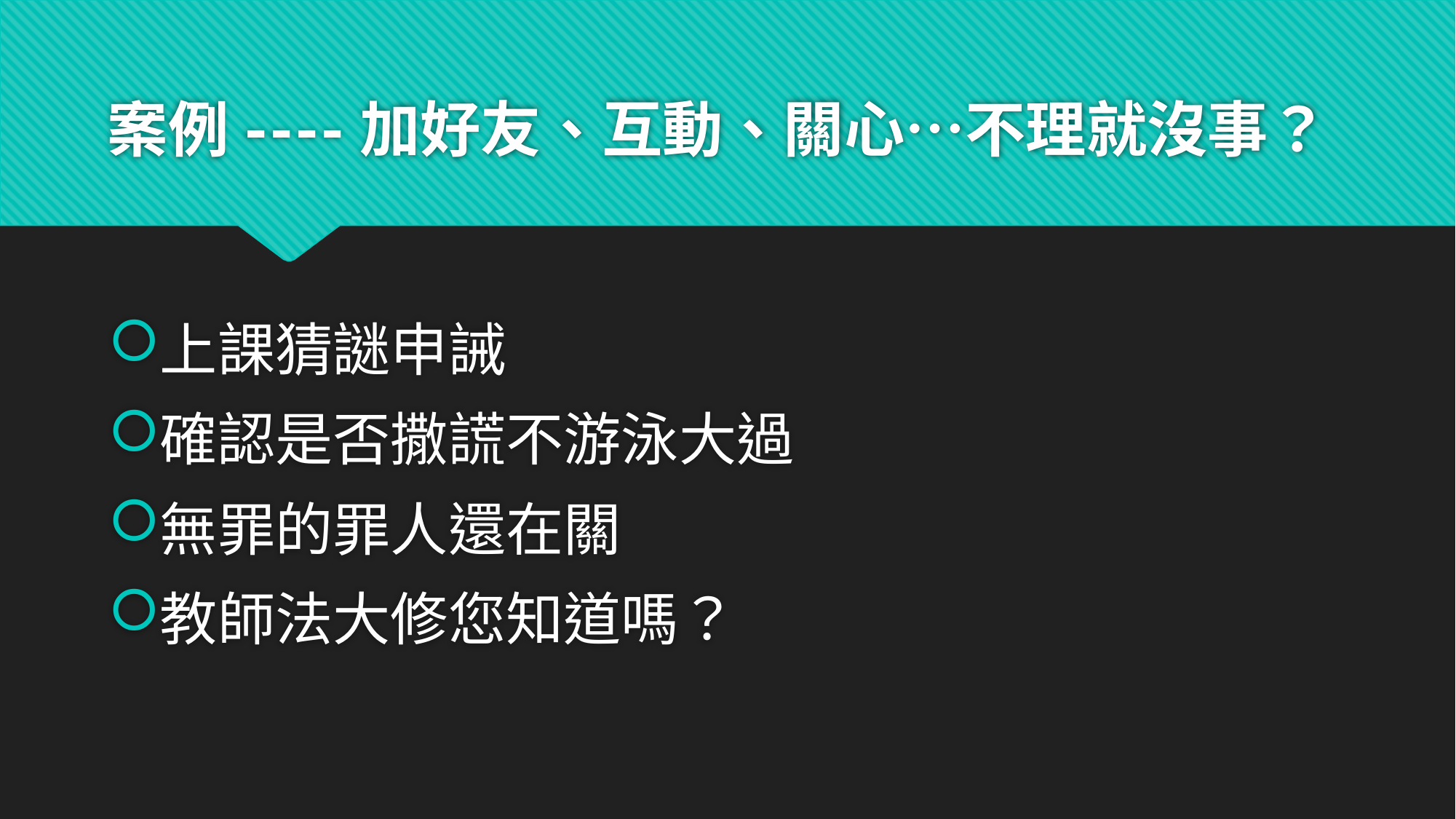

# 案例----加好友、互動、關心…不理就沒事？
上課猜謎申誡
確認是否撒謊不游泳大過
無罪的罪人還在關
教師法大修您知道嗎？